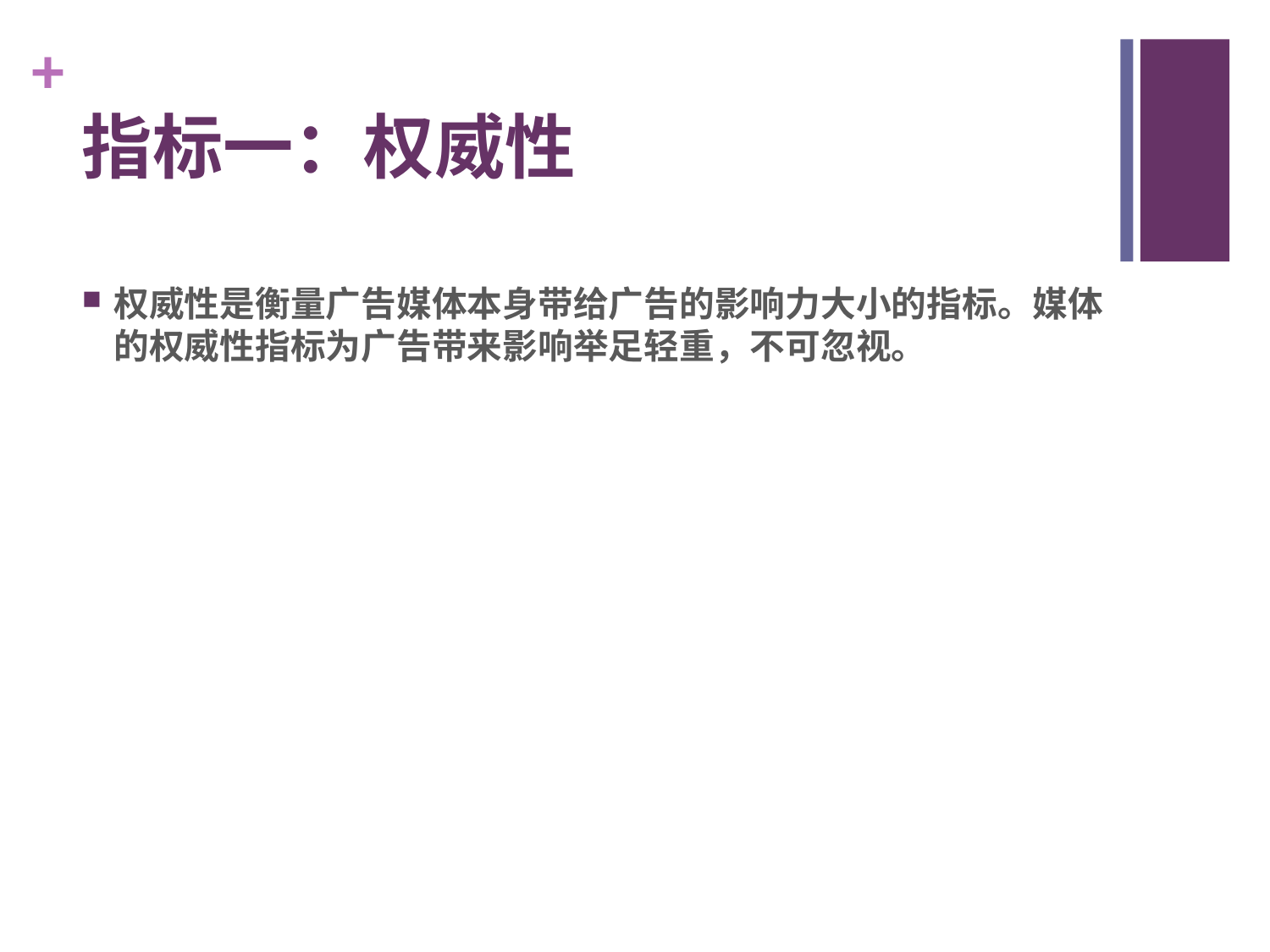

# 指标一：权威性
权威性是衡量广告媒体本身带给广告的影响力大小的指标。媒体的权威性指标为广告带来影响举足轻重，不可忽视。